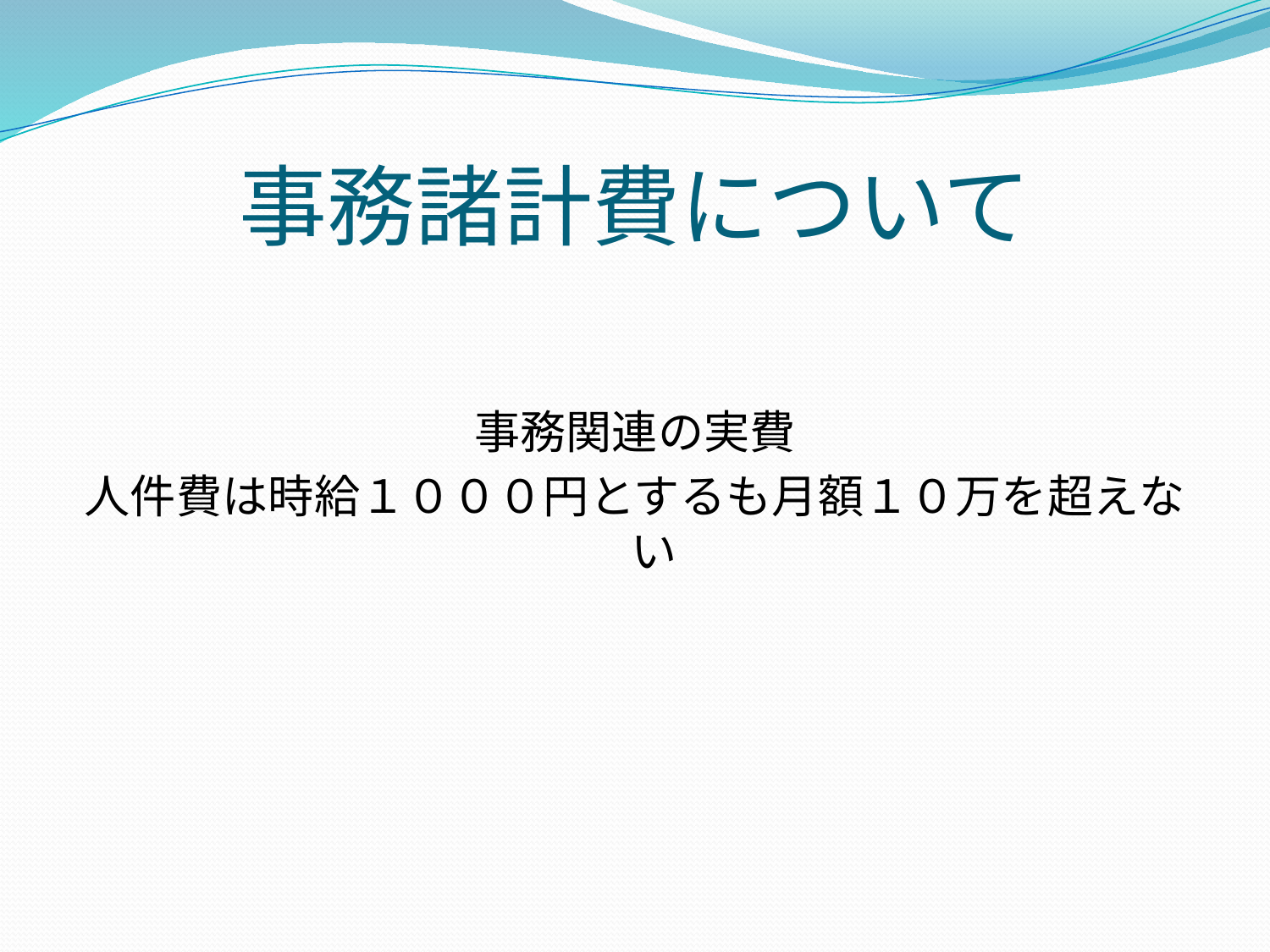

# 事務諸計費について

事務関連の実費
人件費は時給１０００円とするも月額１０万を超えない